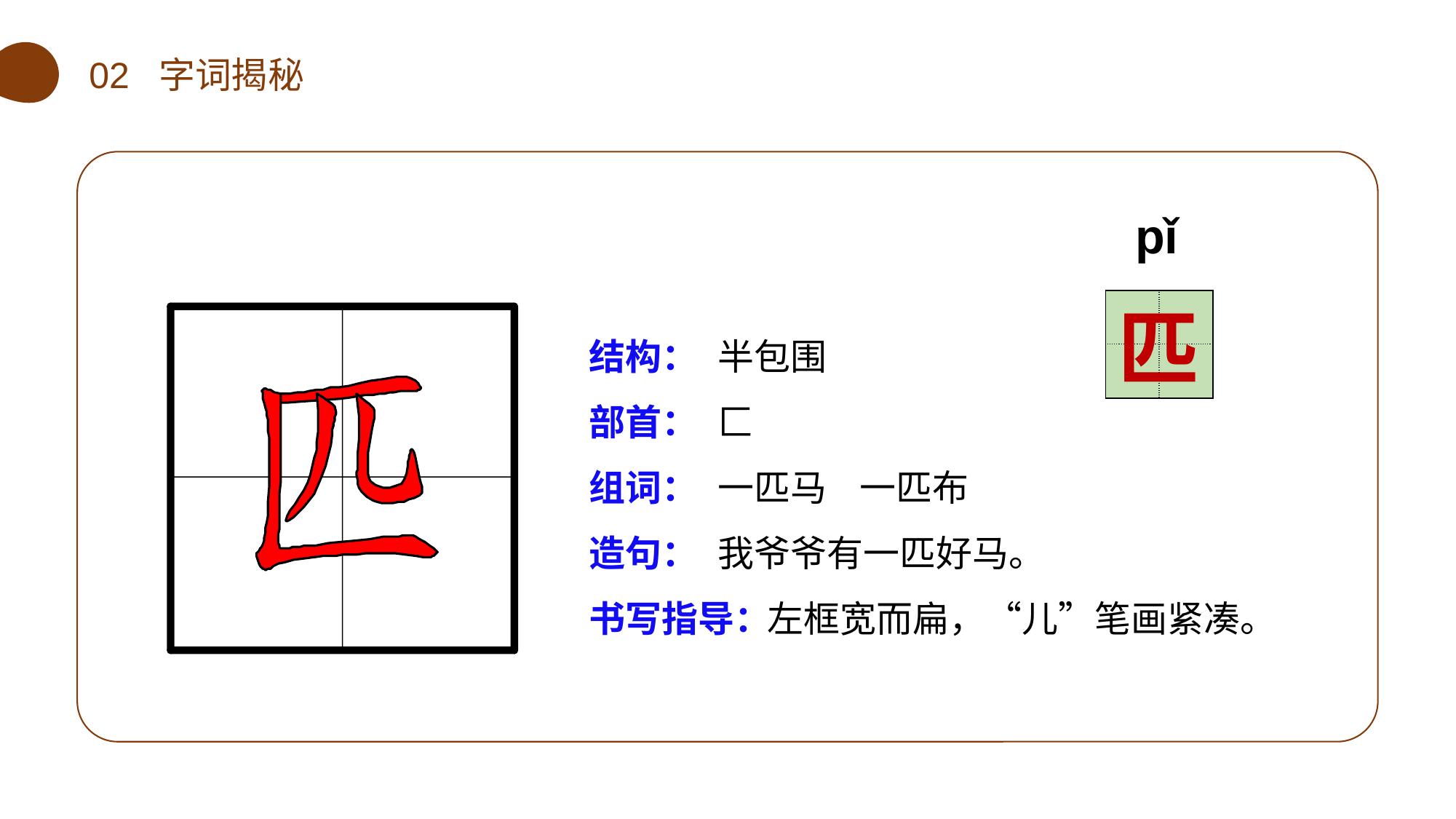

02  字词揭秘
pǐ
|  |  |
| --- | --- |
|  |  |
匹

结构：
部首：
组词：
造句：
书写指导：
半包围
匚
一匹马    一匹布
我爷爷有一匹好马。
     左框宽而扁，“儿”笔画紧凑。